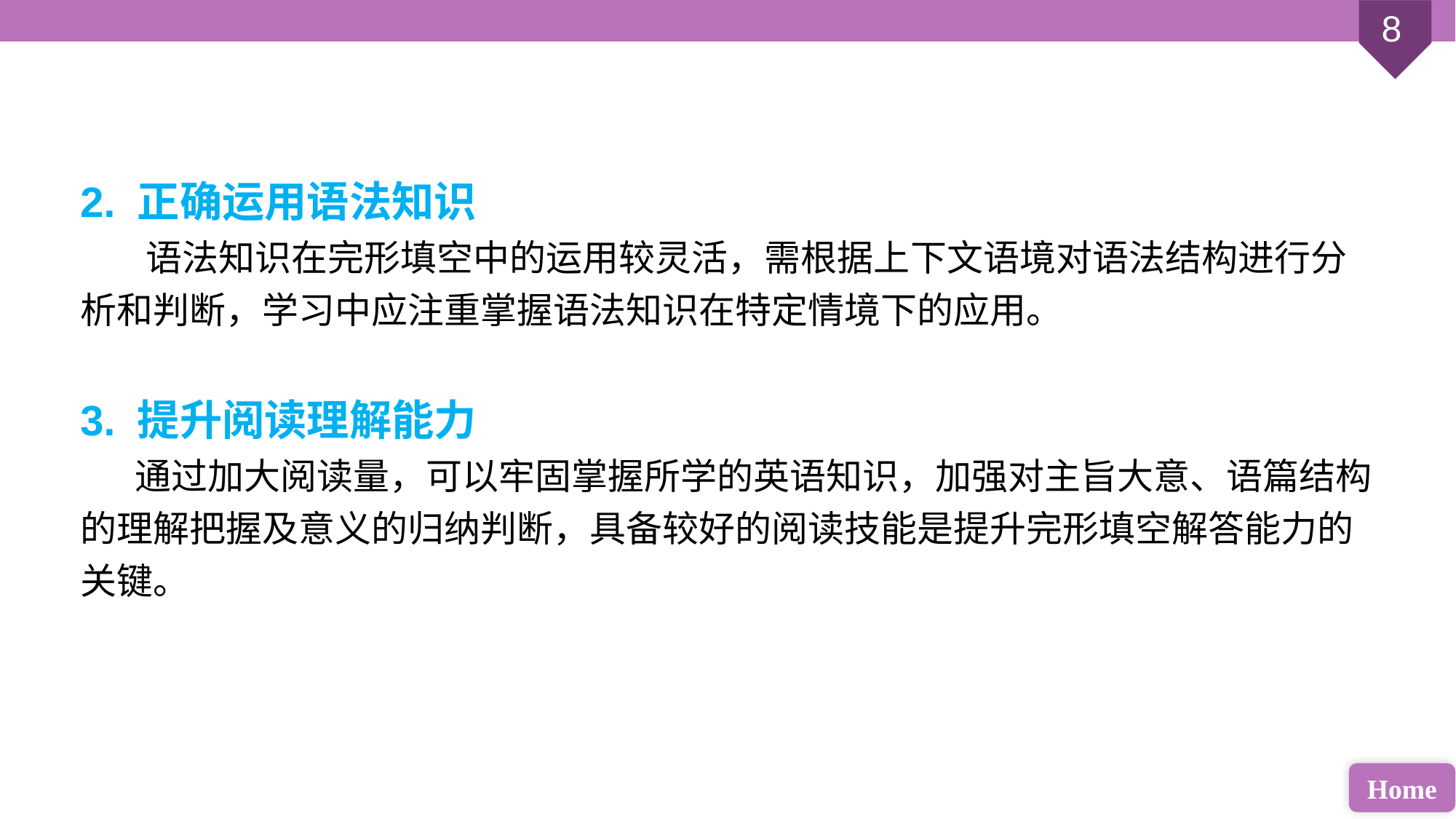

2. 正确运用语法知识
       语法知识在完形填空中的运用较灵活，需根据上下文语境对语法结构进行分析和判断，学习中应注重掌握语法知识在特定情境下的应用。

3. 提升阅读理解能力
通过加大阅读量，可以牢固掌握所学的英语知识，加强对主旨大意、语篇结构的理解把握及意义的归纳判断，具备较好的阅读技能是提升完形填空解答能力的关键。